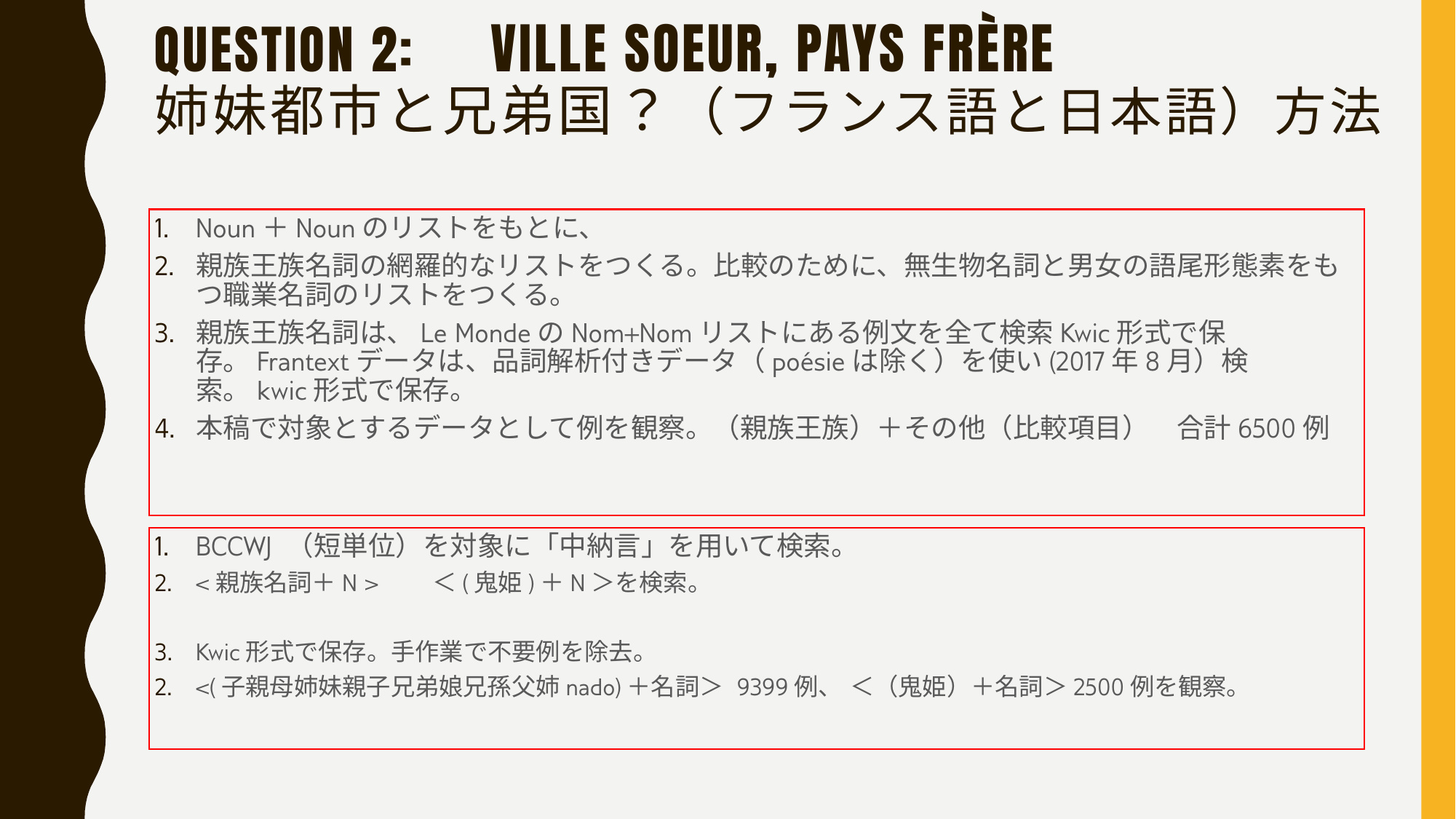

# Question 2:　ville soeur, Pays Frère 姉妹都市と兄弟国？（フランス語と日本語）方法
Noun＋Nounのリストをもとに、
親族王族名詞の網羅的なリストをつくる。比較のために、無生物名詞と男女の語尾形態素をもつ職業名詞のリストをつくる。
親族王族名詞は、Le MondeのNom+Nomリストにある例文を全て検索Kwic形式で保存。Frantextデータは、品詞解析付きデータ（poésieは除く）を使い(2017年8月）検索。kwic形式で保存。
本稿で対象とするデータとして例を観察。（親族王族）＋その他（比較項目）　合計6500例

BCCWJ （短単位）を対象に「中納言」を用いて検索。
<親族名詞＋N >　　＜(鬼姫)＋N＞を検索。

Kwic形式で保存。手作業で不要例を除去。
<(子親母姉妹親子兄弟娘兄孫父姉nado)＋名詞＞ 9399例、 ＜（鬼姫）＋名詞＞2500例を観察。